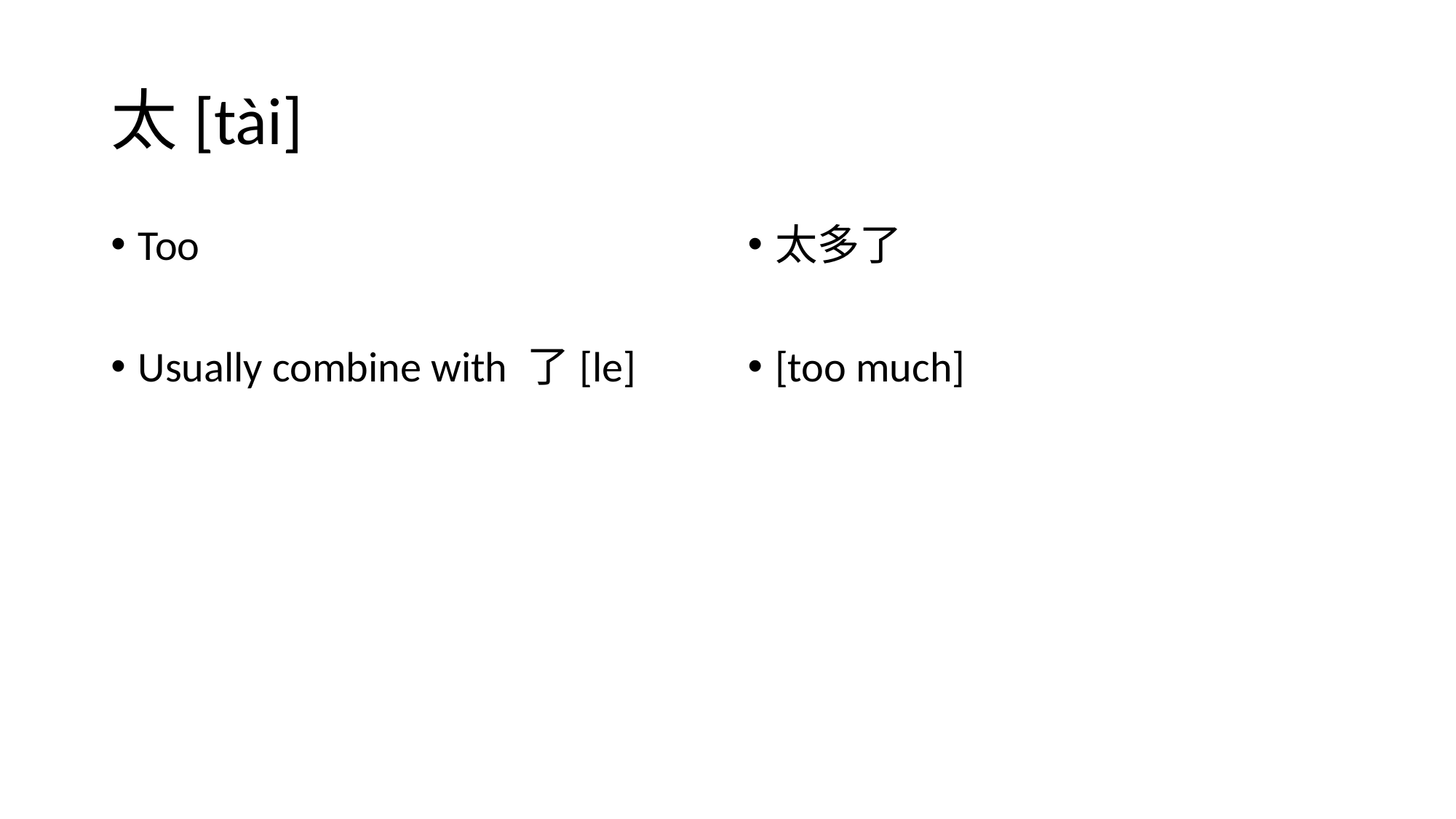

# 太[tài]
Too

Usually combine with 了[le]
太多了

[too much]